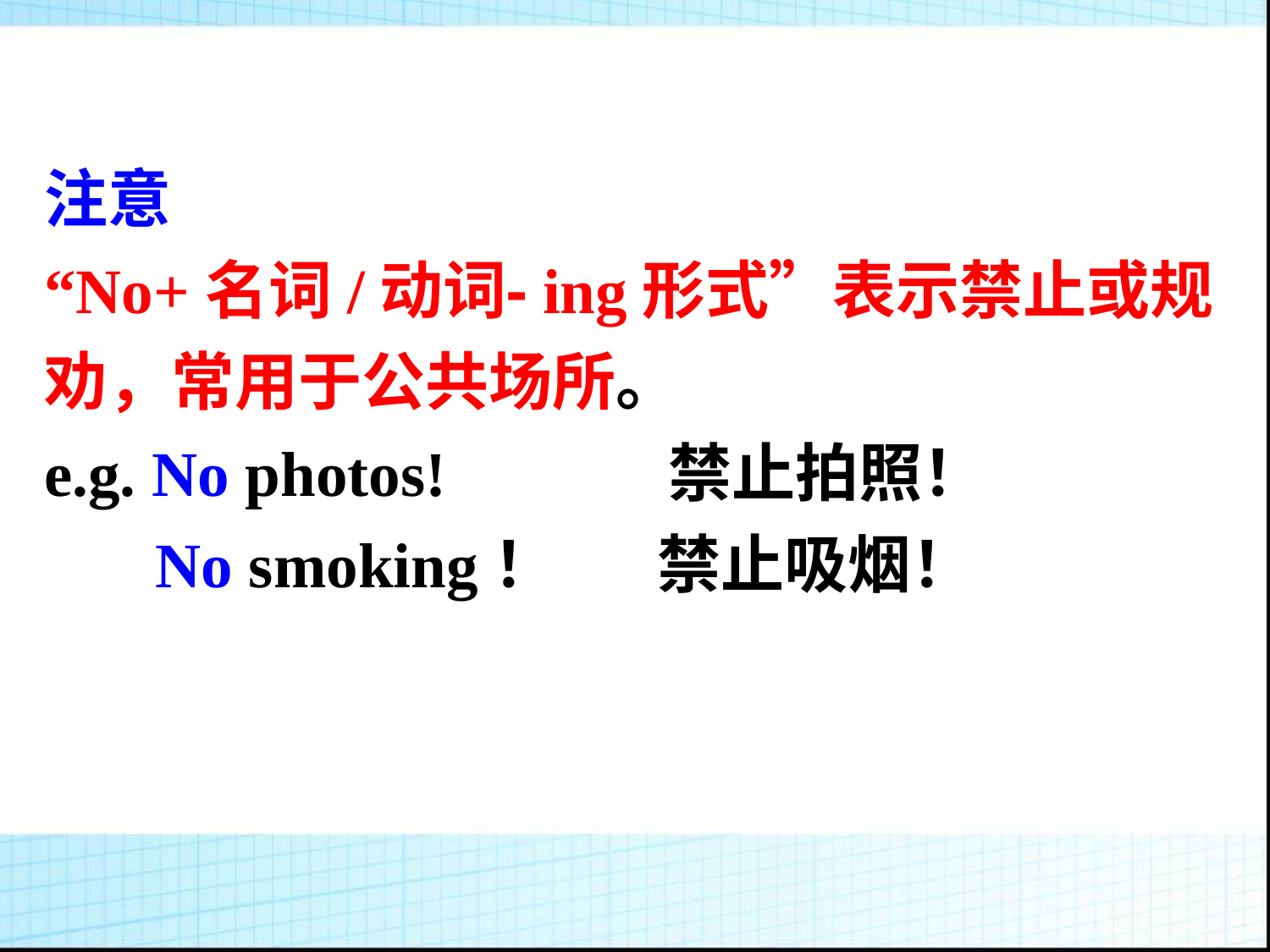

注意
“No+名词/动词⁃ing形式”表示禁止或规劝，常用于公共场所。
e.g. No photos!             禁止拍照！
       No smoking！       禁止吸烟！